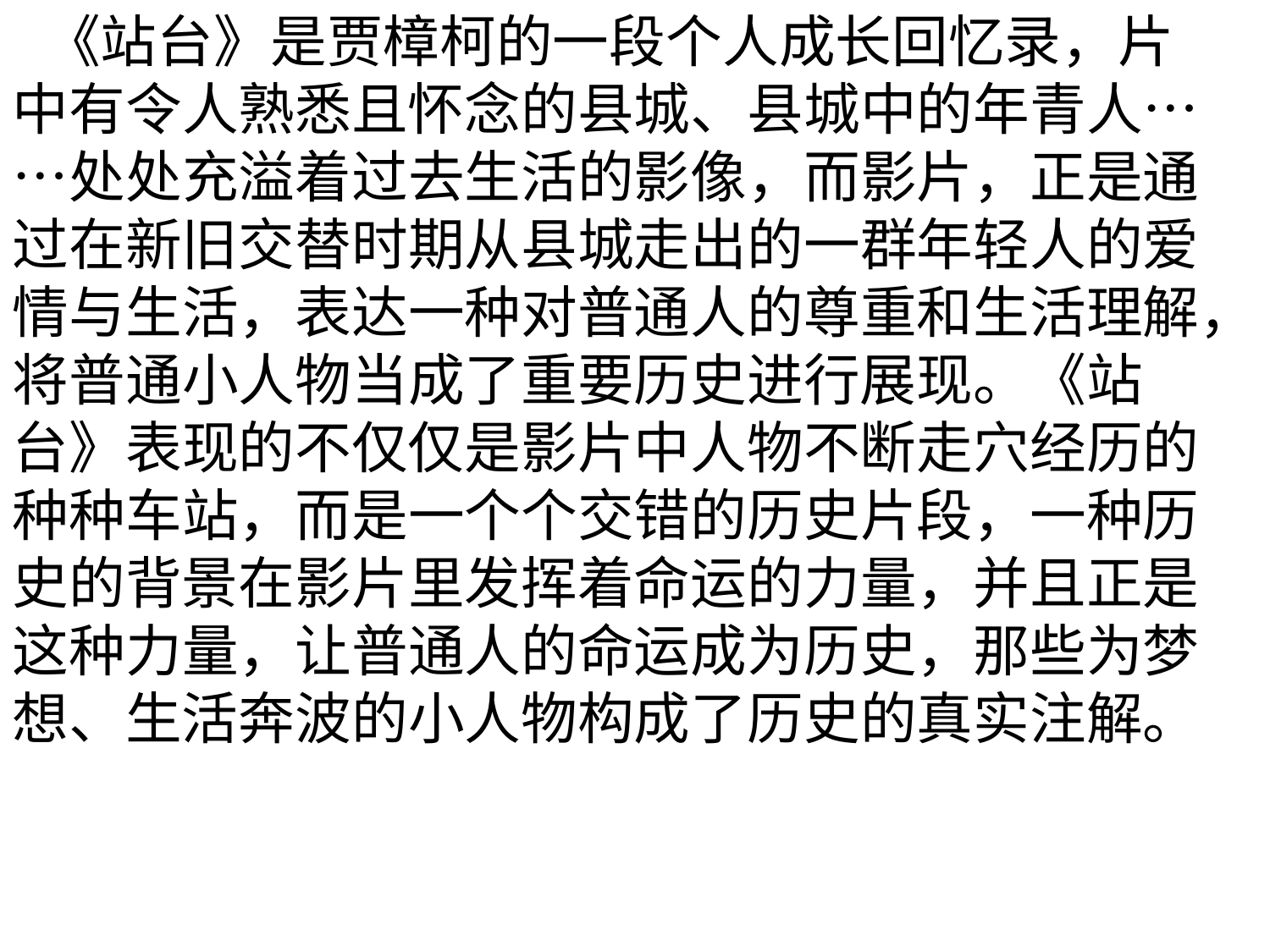

《站台》是贾樟柯的一段个人成长回忆录，片中有令人熟悉且怀念的县城、县城中的年青人……处处充溢着过去生活的影像，而影片，正是通过在新旧交替时期从县城走出的一群年轻人的爱情与生活，表达一种对普通人的尊重和生活理解，将普通小人物当成了重要历史进行展现。《站台》表现的不仅仅是影片中人物不断走穴经历的种种车站，而是一个个交错的历史片段，一种历史的背景在影片里发挥着命运的力量，并且正是这种力量，让普通人的命运成为历史，那些为梦想、生活奔波的小人物构成了历史的真实注解。